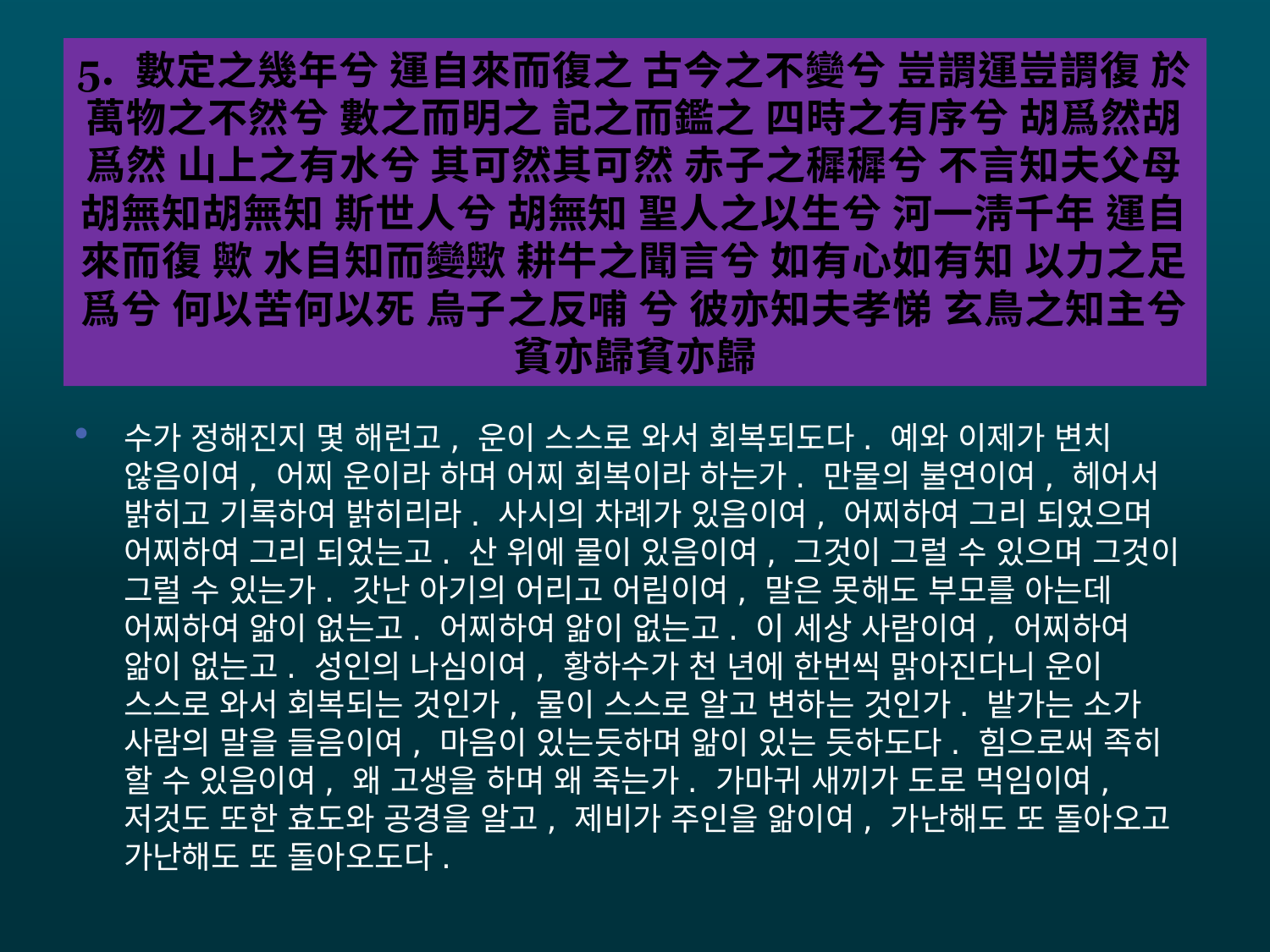

# 5. 數定之幾年兮 運自來而復之 古今之不變兮 豈謂運豈謂復 於萬物之不然兮 數之而明之 記之而鑑之 四時之有序兮 胡爲然胡爲然 山上之有水兮 其可然其可然 赤子之穉穉兮 不言知夫父母 胡無知胡無知 斯世人兮 胡無知 聖人之以生兮 河一淸千年 運自來而復 歟 水自知而變歟 耕牛之聞言兮 如有心如有知 以力之足爲兮 何以苦何以死 烏子之反哺 兮 彼亦知夫孝悌 玄鳥之知主兮 貧亦歸貧亦歸
수가 정해진지 몇 해런고, 운이 스스로 와서 회복되도다. 예와 이제가 변치 않음이여, 어찌 운이라 하며 어찌 회복이라 하는가. 만물의 불연이여, 헤어서 밝히고 기록하여 밝히리라. 사시의 차례가 있음이여, 어찌하여 그리 되었으며 어찌하여 그리 되었는고. 산 위에 물이 있음이여, 그것이 그럴 수 있으며 그것이 그럴 수 있는가. 갓난 아기의 어리고 어림이여, 말은 못해도 부모를 아는데 어찌하여 앎이 없는고. 어찌하여 앎이 없는고. 이 세상 사람이여, 어찌하여 앎이 없는고. 성인의 나심이여, 황하수가 천 년에 한번씩 맑아진다니 운이 스스로 와서 회복되는 것인가, 물이 스스로 알고 변하는 것인가. 밭가는 소가 사람의 말을 들음이여, 마음이 있는듯하며 앎이 있는 듯하도다. 힘으로써 족히 할 수 있음이여, 왜 고생을 하며 왜 죽는가. 가마귀 새끼가 도로 먹임이여, 저것도 또한 효도와 공경을 알고, 제비가 주인을 앎이여, 가난해도 또 돌아오고 가난해도 또 돌아오도다.